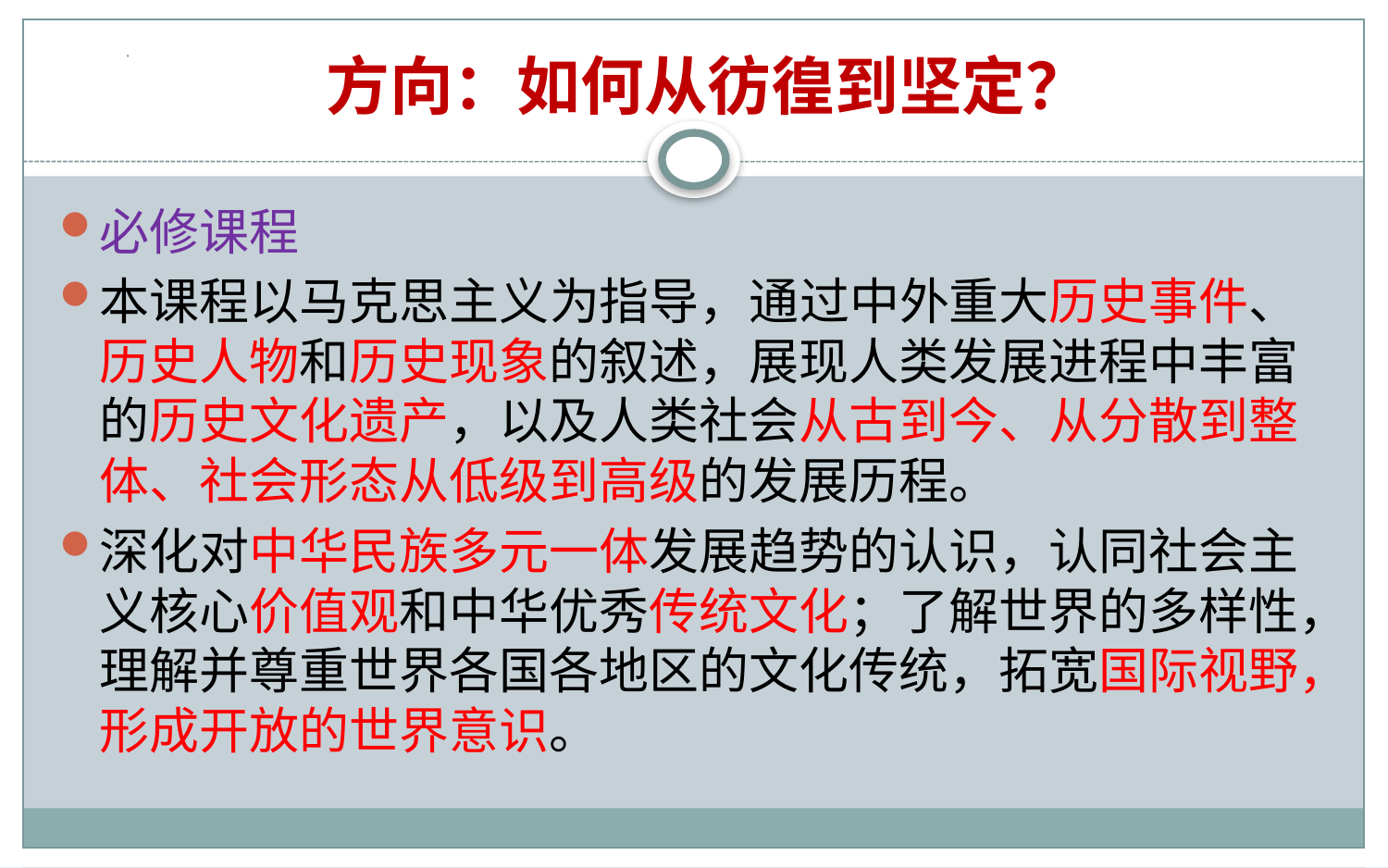

方向：如何从彷徨到坚定？
必修课程
本课程以马克思主义为指导，通过中外重大历史事件、历史人物和历史现象的叙述，展现人类发展进程中丰富的历史文化遗产，以及人类社会从古到今、从分散到整体、社会形态从低级到高级的发展历程。
深化对中华民族多元一体发展趋势的认识，认同社会主义核心价值观和中华优秀传统文化；了解世界的多样性，理解并尊重世界各国各地区的文化传统，拓宽国际视野，形成开放的世界意识。